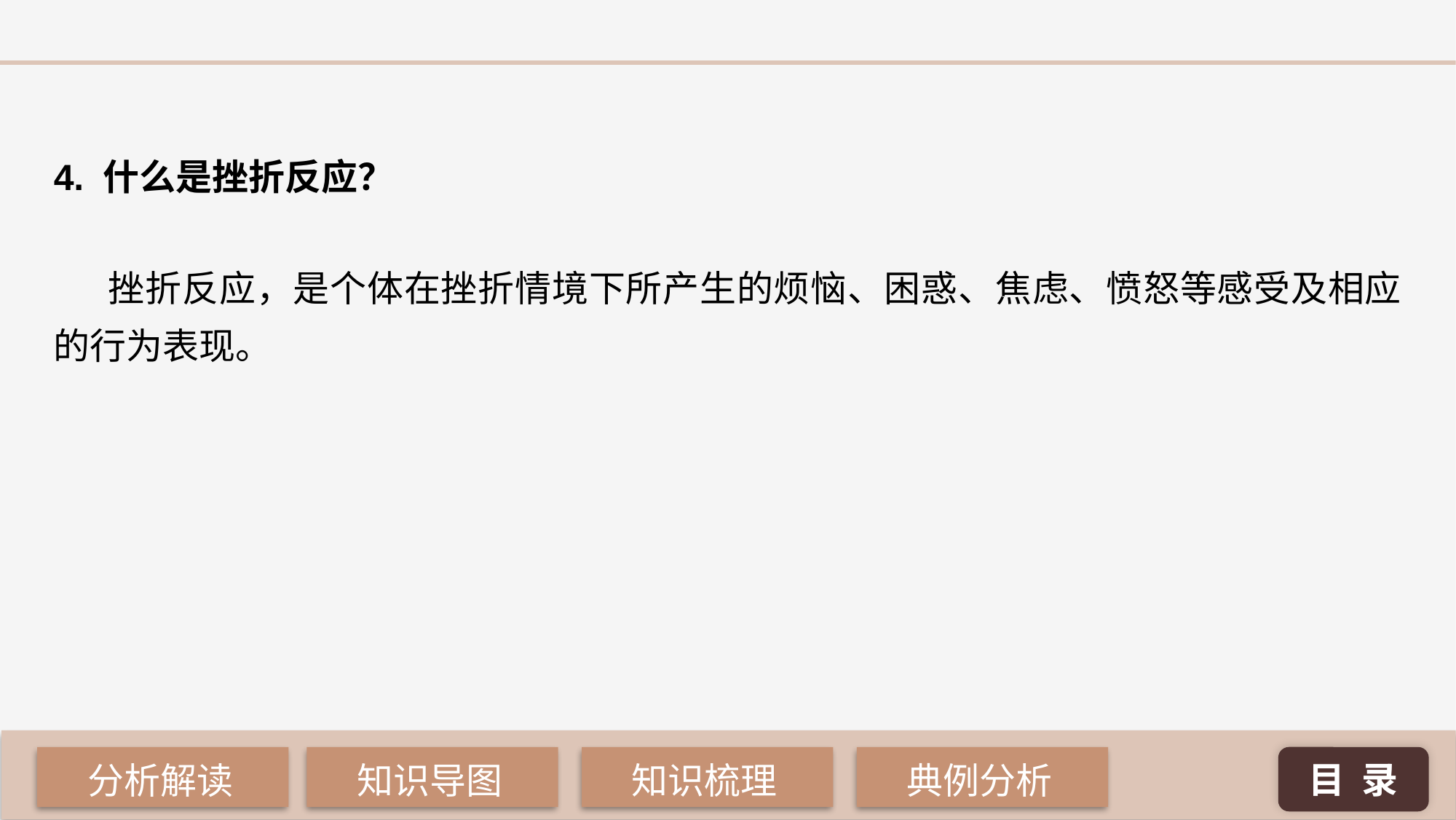

4. 什么是挫折反应？
挫折反应，是个体在挫折情境下所产生的烦恼、困惑、焦虑、愤怒等感受及相应的行为表现。